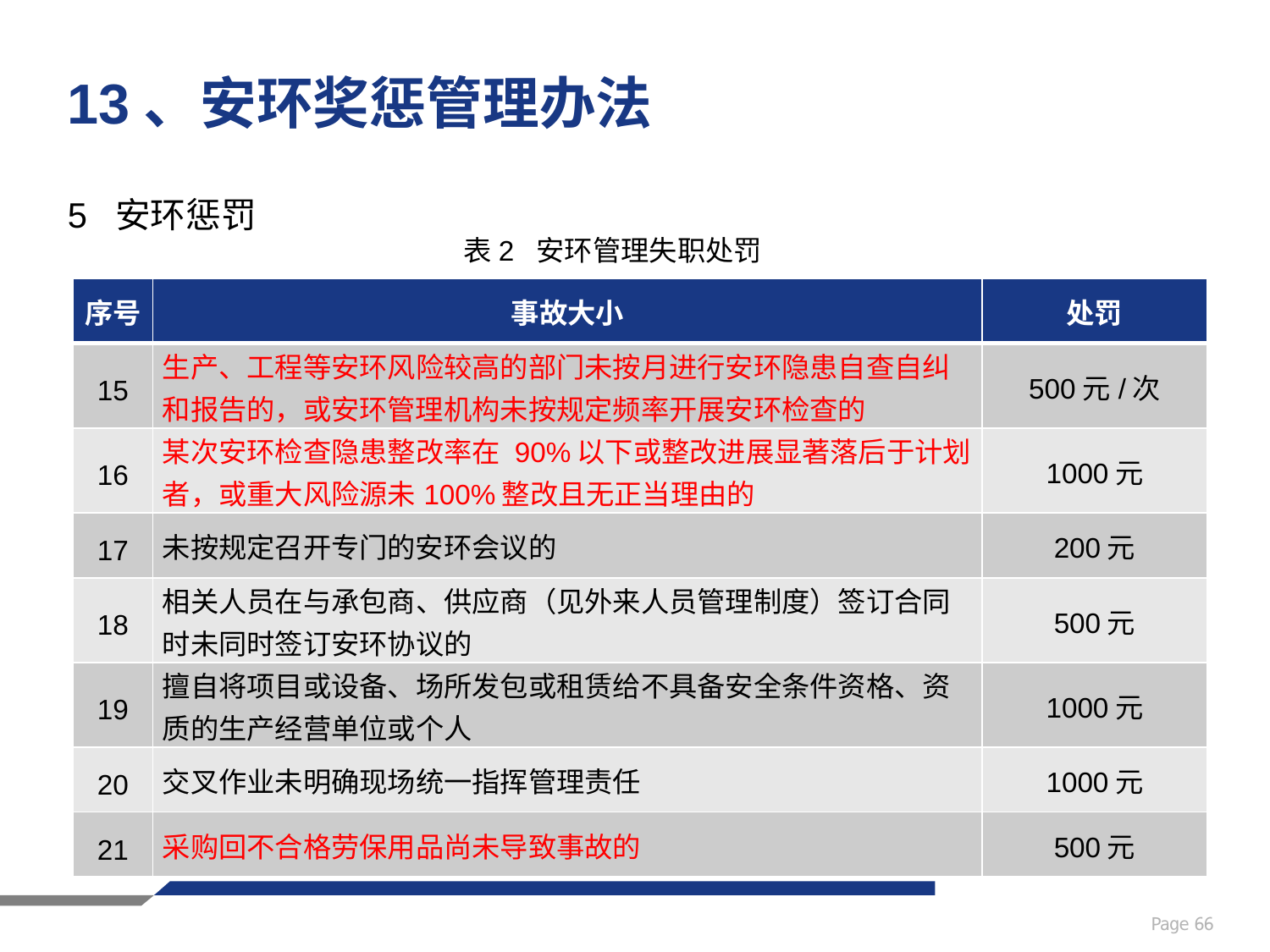

# 13、安环奖惩管理办法
5  安环惩罚
表2  安环管理失职处罚
| 序号 | 事故大小 | 处罚 |
| --- | --- | --- |
| 15 | 生产、工程等安环风险较高的部门未按月进行安环隐患自查自纠和报告的，或安环管理机构未按规定频率开展安环检查的 | 500元/次 |
| 16 | 某次安环检查隐患整改率在 90%以下或整改进展显著落后于计划者，或重大风险源未100%整改且无正当理由的 | 1000元 |
| 17 | 未按规定召开专门的安环会议的 | 200元 |
| 18 | 相关人员在与承包商、供应商（见外来人员管理制度）签订合同时未同时签订安环协议的 | 500元 |
| 19 | 擅自将项目或设备、场所发包或租赁给不具备安全条件资格、资质的生产经营单位或个人 | 1000元 |
| 20 | 交叉作业未明确现场统一指挥管理责任 | 1000元 |
| 21 | 采购回不合格劳保用品尚未导致事故的 | 500元 |
Page 66